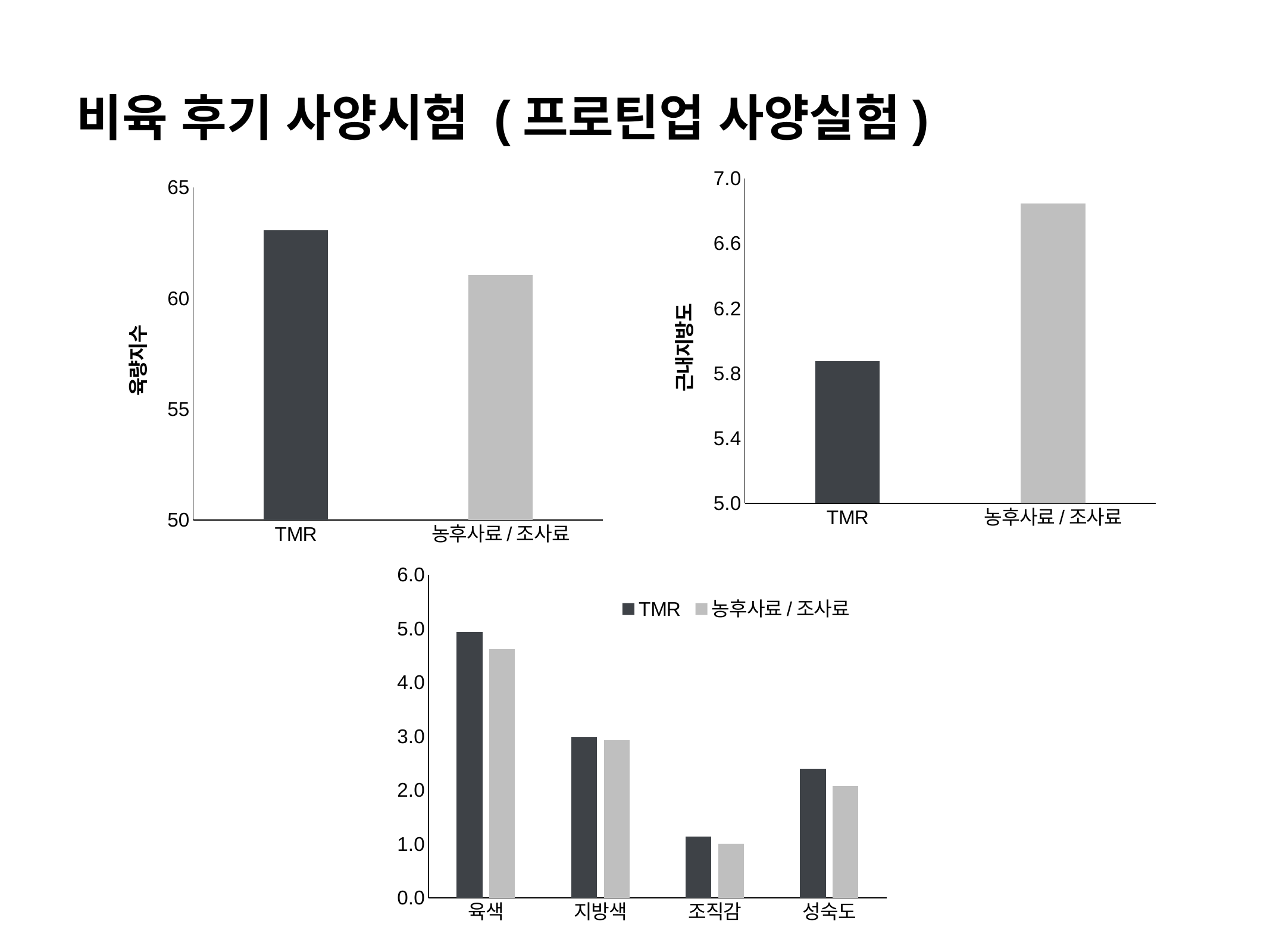

비육 후기 사양시험 (프로틴업 사양실험)

### Chart

| Category | marbling |
|---|---|
| TMR | 5.873239436619718 |
| 농후사료/조사료 | 6.846153846153846 |

### Chart

| Category | meat.index |
|---|---|
| TMR | 63.05704225352113 |
| 농후사료/조사료 | 61.05538461538462 |

### Chart

| Category | TMR | 농후사료/조사료 |
|---|---|---|
| 육색 | 4.943661971830986 | 4.615384615384615 |
| 지방색 | 2.9859154929577465 | 2.923076923076923 |
| 조직감 | 1.1408450704225352 | 1.0 |
| 성숙도 | 2.3943661971830985 | 2.076923076923077 |